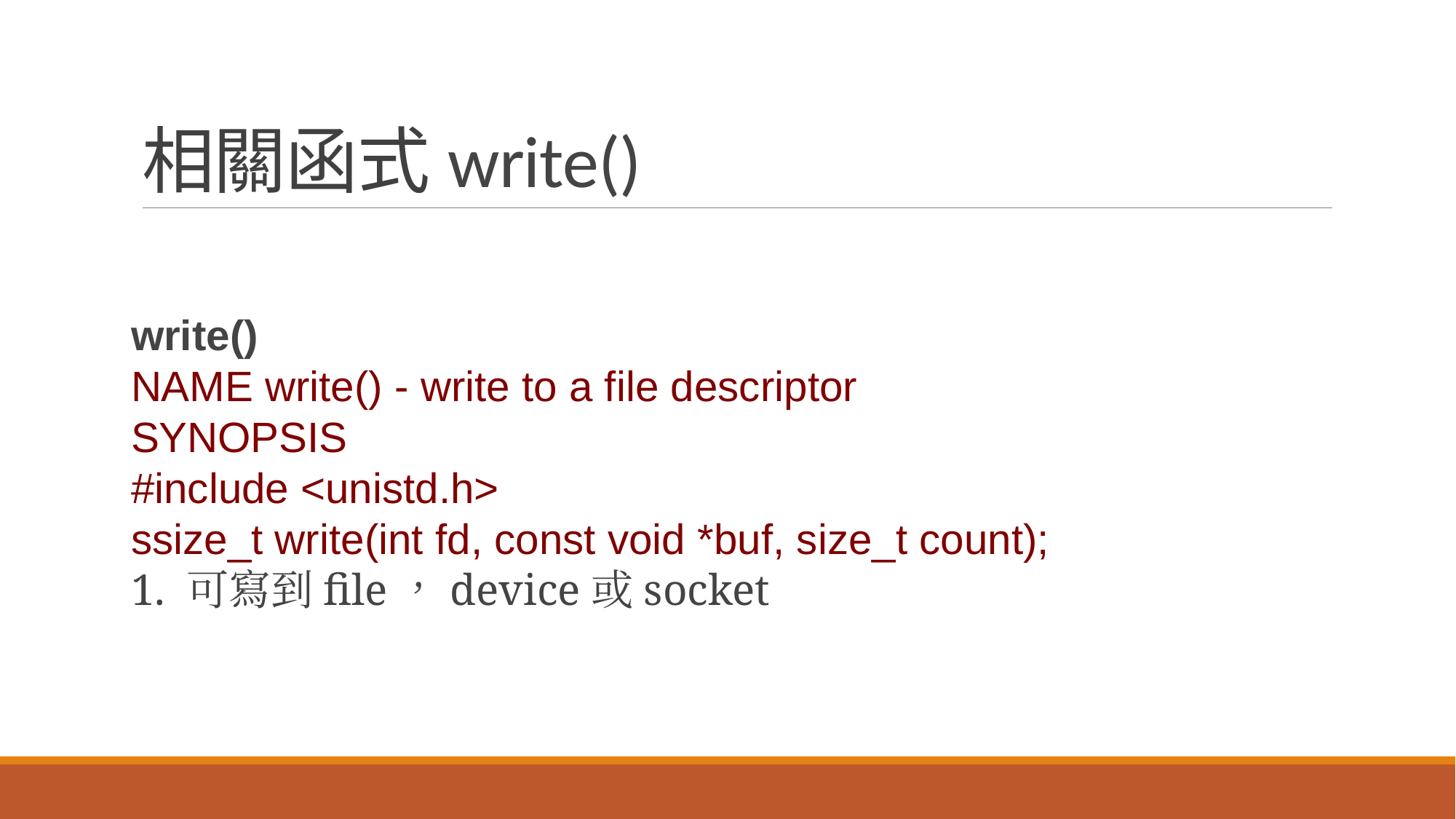

# 相關函式write()
write()
NAME write() - write to a file descriptor
SYNOPSIS
#include <unistd.h>
ssize_t write(int fd, const void *buf, size_t count);
1. 可寫到file，device或socket